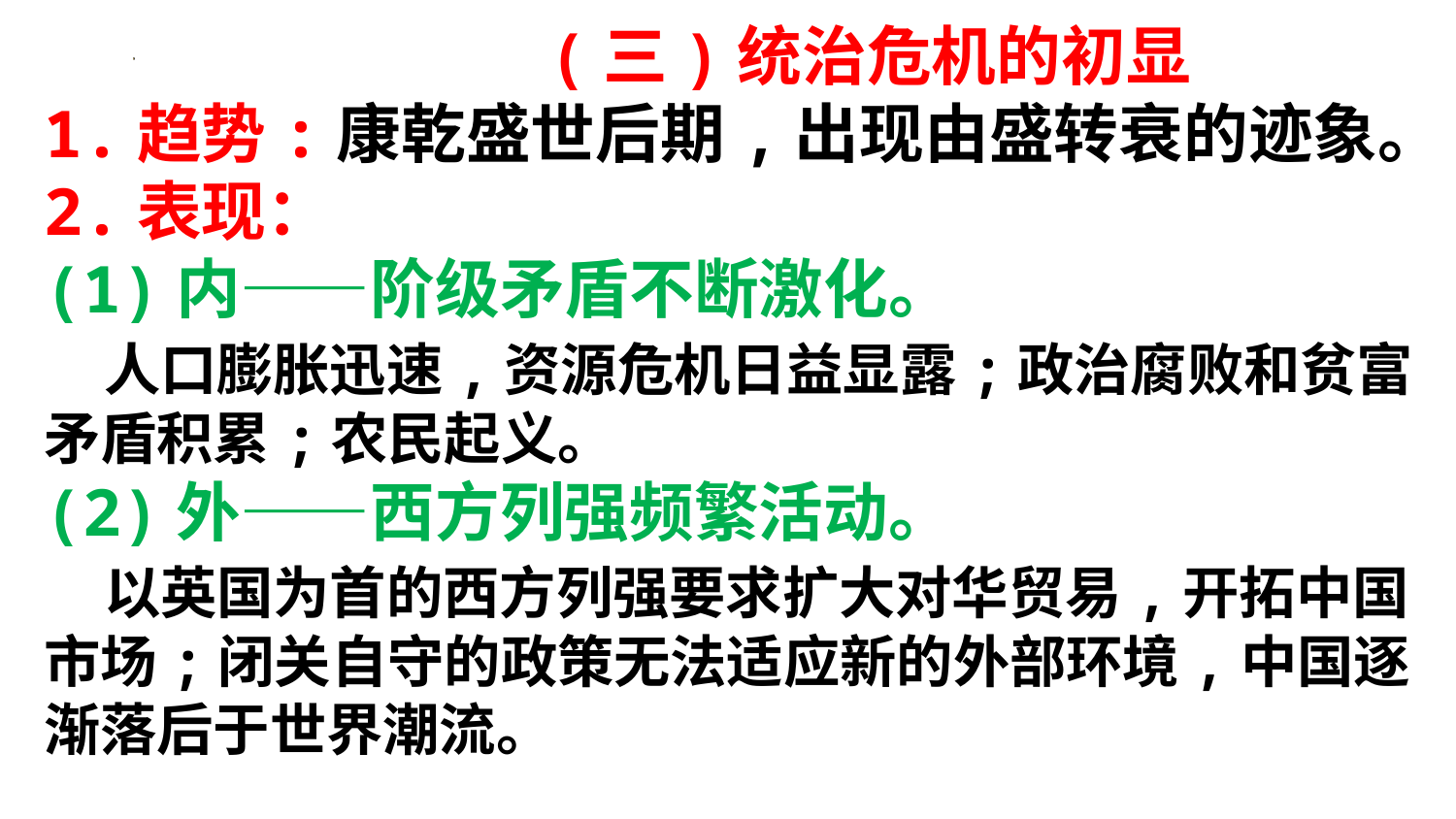

(三)统治危机的初显
1.趋势:康乾盛世后期,出现由盛转衰的迹象。
2.表现：
(1)内——阶级矛盾不断激化。
   人口膨胀迅速,资源危机日益显露;政治腐败和贫富矛盾积累;农民起义。
(2)外——西方列强频繁活动。
   以英国为首的西方列强要求扩大对华贸易,开拓中国市场;闭关自守的政策无法适应新的外部环境,中国逐渐落后于世界潮流。